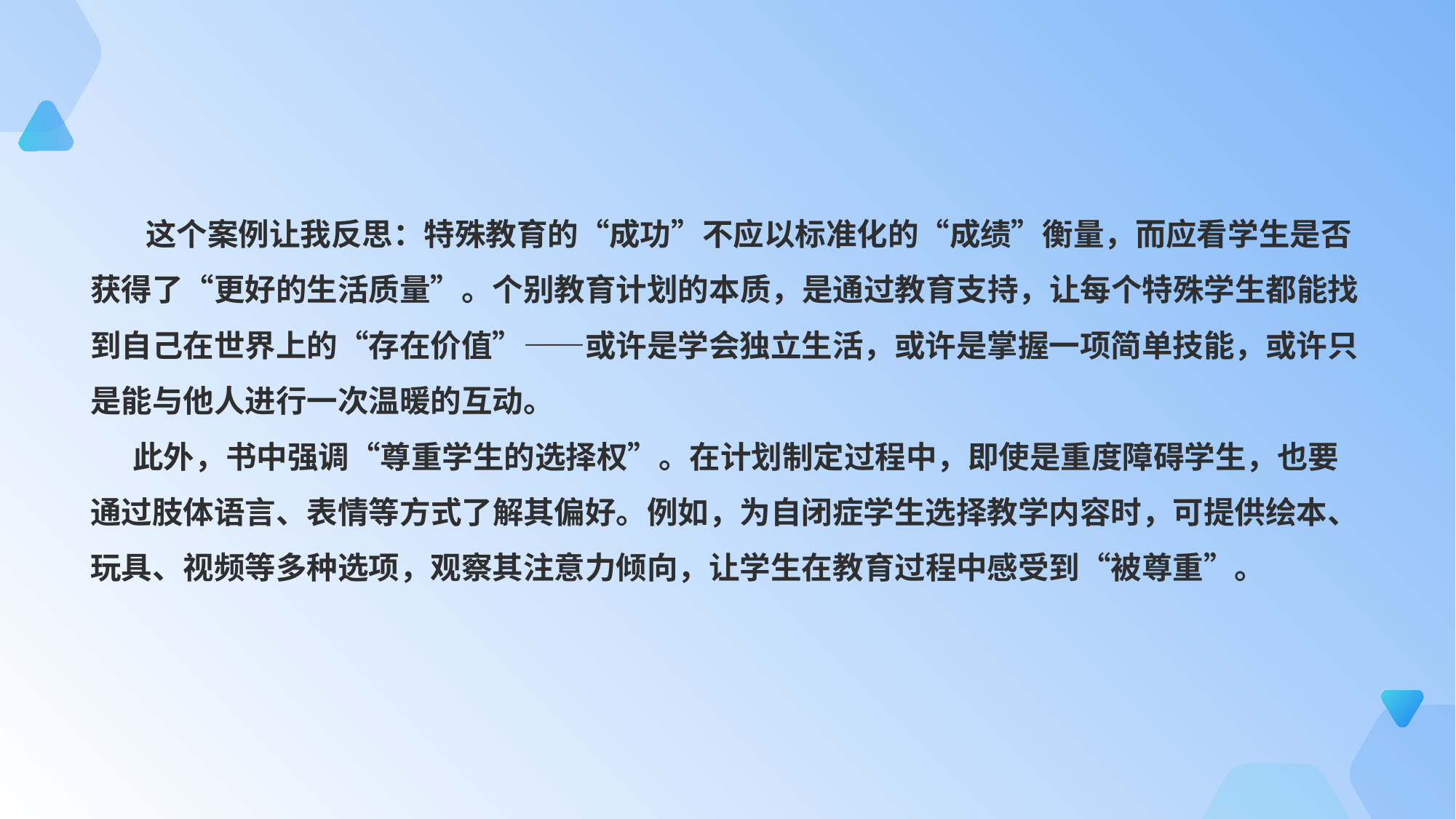

# 这个案例让我反思：特殊教育的“成功”不应以标准化的“成绩”衡量，而应看学生是否获得了“更好的生活质量”。个别教育计划的本质，是通过教育支持，让每个特殊学生都能找到自己在世界上的“存在价值”——或许是学会独立生活，或许是掌握一项简单技能，或许只是能与他人进行一次温暖的互动。 此外，书中强调“尊重学生的选择权”。在计划制定过程中，即使是重度障碍学生，也要通过肢体语言、表情等方式了解其偏好。例如，为自闭症学生选择教学内容时，可提供绘本、玩具、视频等多种选项，观察其注意力倾向，让学生在教育过程中感受到“被尊重”。